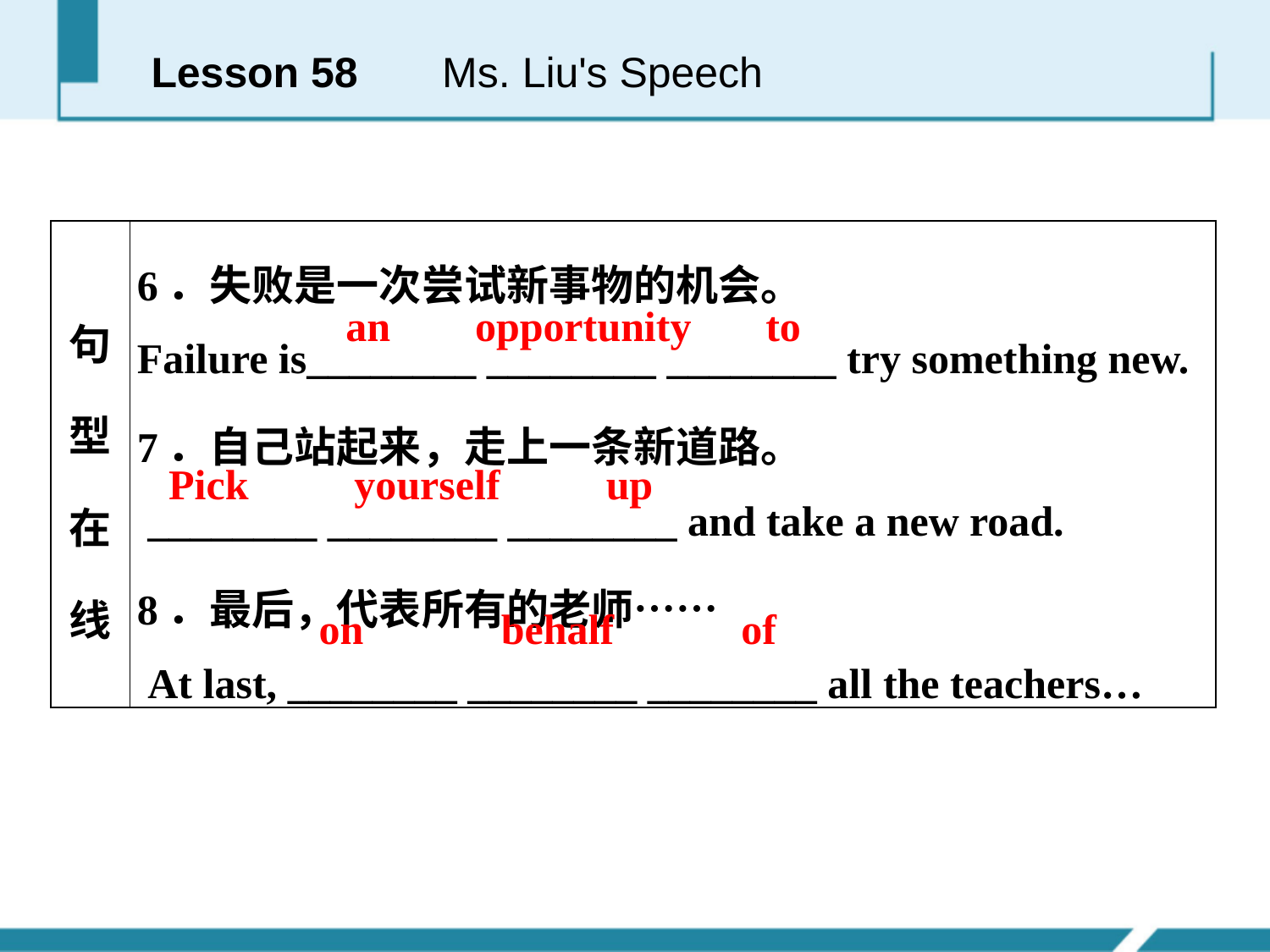

Lesson 58 　 Ms. Liu's Speech
| 句型在线 | 6．失败是一次尝试新事物的机会。 Failure is\_\_\_\_\_\_\_\_ \_\_\_\_\_\_\_\_ \_\_\_\_\_\_\_\_ try something new. 7．自己站起来，走上一条新道路。 \_\_\_\_\_\_\_\_ \_\_\_\_\_\_\_\_ \_\_\_\_\_\_\_\_ and take a new road. 8．最后，代表所有的老师…… At last, \_\_\_\_\_\_\_\_ \_\_\_\_\_\_\_\_ \_\_\_\_\_\_\_\_ all the teachers… |
| --- | --- |
an        opportunity       to
Pick          yourself          up
on             behalf            of